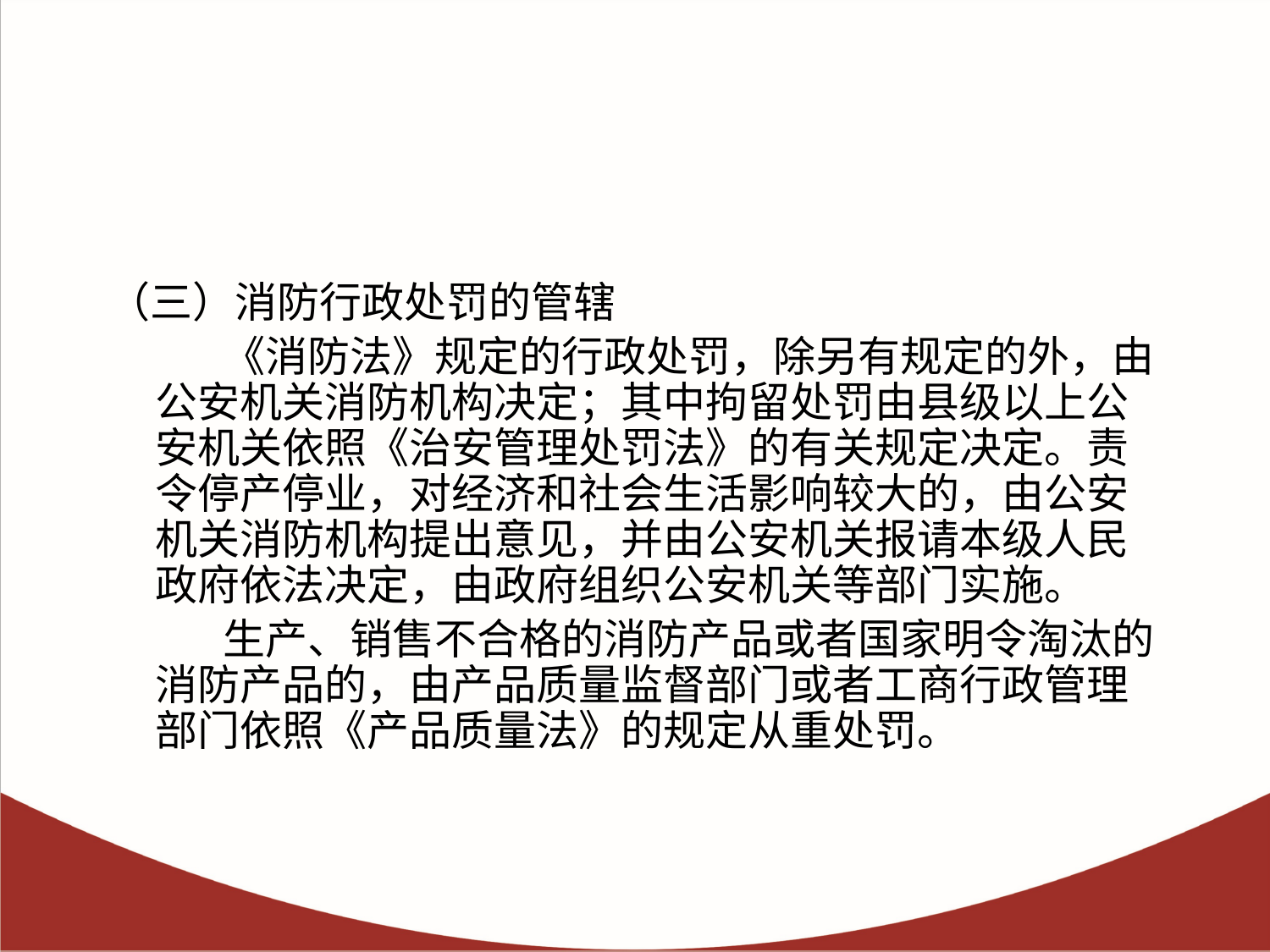

#
（三）消防行政处罚的管辖
           《消防法》规定的行政处罚，除另有规定的外，由公安机关消防机构决定；其中拘留处罚由县级以上公安机关依照《治安管理处罚法》的有关规定决定。责令停产停业，对经济和社会生活影响较大的，由公安机关消防机构提出意见，并由公安机关报请本级人民政府依法决定，由政府组织公安机关等部门实施。
           生产、销售不合格的消防产品或者国家明令淘汰的消防产品的，由产品质量监督部门或者工商行政管理部门依照《产品质量法》的规定从重处罚。